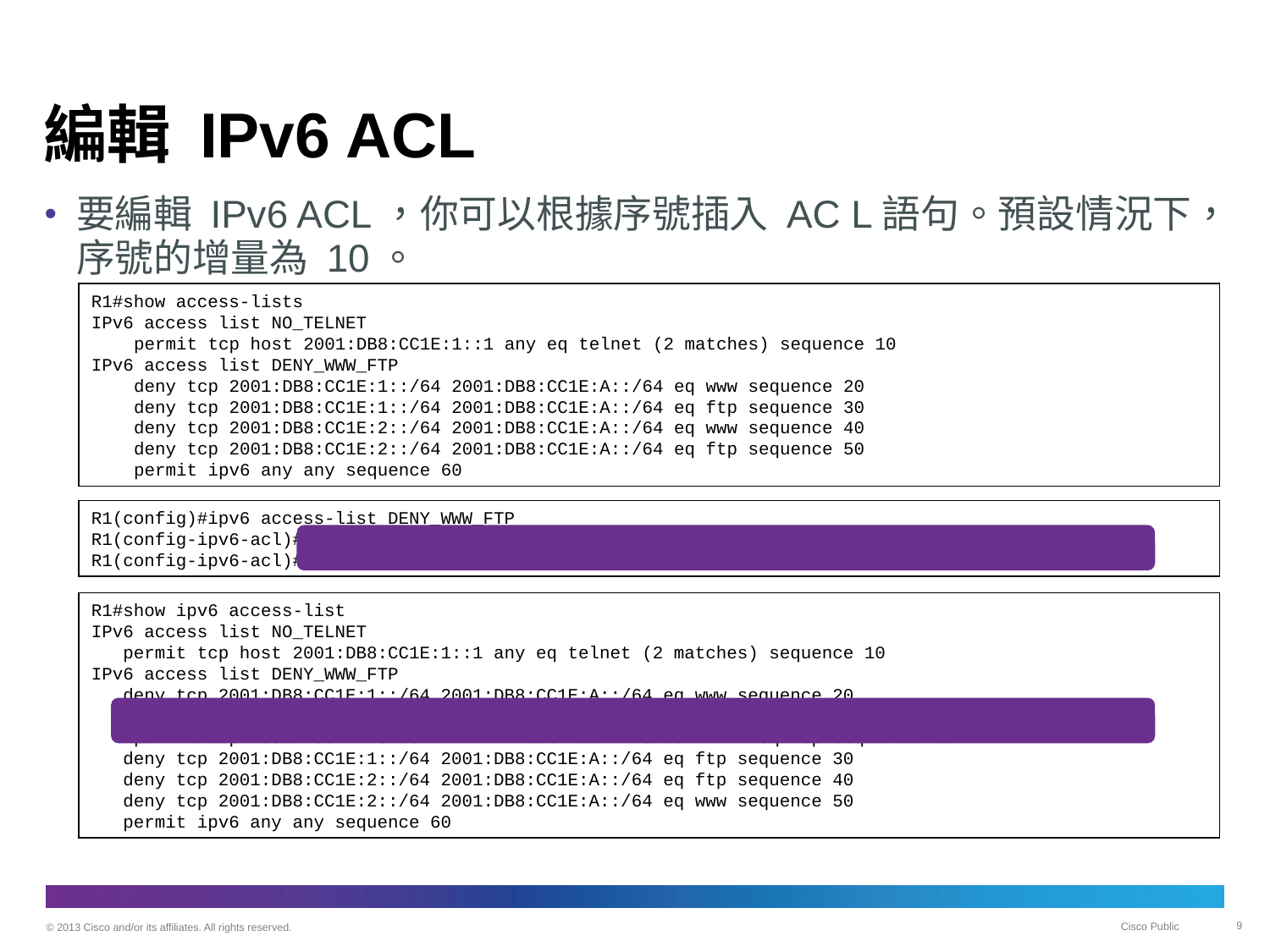

# 編輯 IPv6 ACL
要編輯 IPv6 ACL，你可以根據序號插入 AC L語句。預設情況下，序號的增量為 10。
R1#show access-lists
IPv6 access list NO_TELNET
    permit tcp host 2001:DB8:CC1E:1::1 any eq telnet (2 matches) sequence 10
IPv6 access list DENY_WWW_FTP
    deny tcp 2001:DB8:CC1E:1::/64 2001:DB8:CC1E:A::/64 eq www sequence 20
    deny tcp 2001:DB8:CC1E:1::/64 2001:DB8:CC1E:A::/64 eq ftp sequence 30
    deny tcp 2001:DB8:CC1E:2::/64 2001:DB8:CC1E:A::/64 eq www sequence 40
    deny tcp 2001:DB8:CC1E:2::/64 2001:DB8:CC1E:A::/64 eq ftp sequence 50
    permit ipv6 any any sequence 60
R1(config)#ipv6 access-list DENY_WWW_FTP
R1(config-ipv6-acl)#permit tcp host 2001:db8:cc1e:1::12 host 2001:db8:cc1e:a:: eq www sequence 25
R1(config-ipv6-acl)#permit tcp host 2001:db8:cc1e:1::12 host 2001:db8:cc1e:a:: eq ftp sequence 25

R1#show ipv6 access-list
IPv6 access list NO_TELNET
   permit tcp host 2001:DB8:CC1E:1::1 any eq telnet (2 matches) sequence 10
IPv6 access list DENY_WWW_FTP
   deny tcp 2001:DB8:CC1E:1::/64 2001:DB8:CC1E:A::/64 eq www sequence 20
    permit tcp host 2001:DB8:CC1E:1::12 host 2001:DB8:CC1E:A:: eq www sequence 25
    permit tcp host 2001:DB8:CC1E:1::12 host 2001:DB8:CC1E:A:: eq ftp sequence 25
   deny tcp 2001:DB8:CC1E:1::/64 2001:DB8:CC1E:A::/64 eq ftp sequence 30
   deny tcp 2001:DB8:CC1E:2::/64 2001:DB8:CC1E:A::/64 eq ftp sequence 40
   deny tcp 2001:DB8:CC1E:2::/64 2001:DB8:CC1E:A::/64 eq www sequence 50
   permit ipv6 any any sequence 60